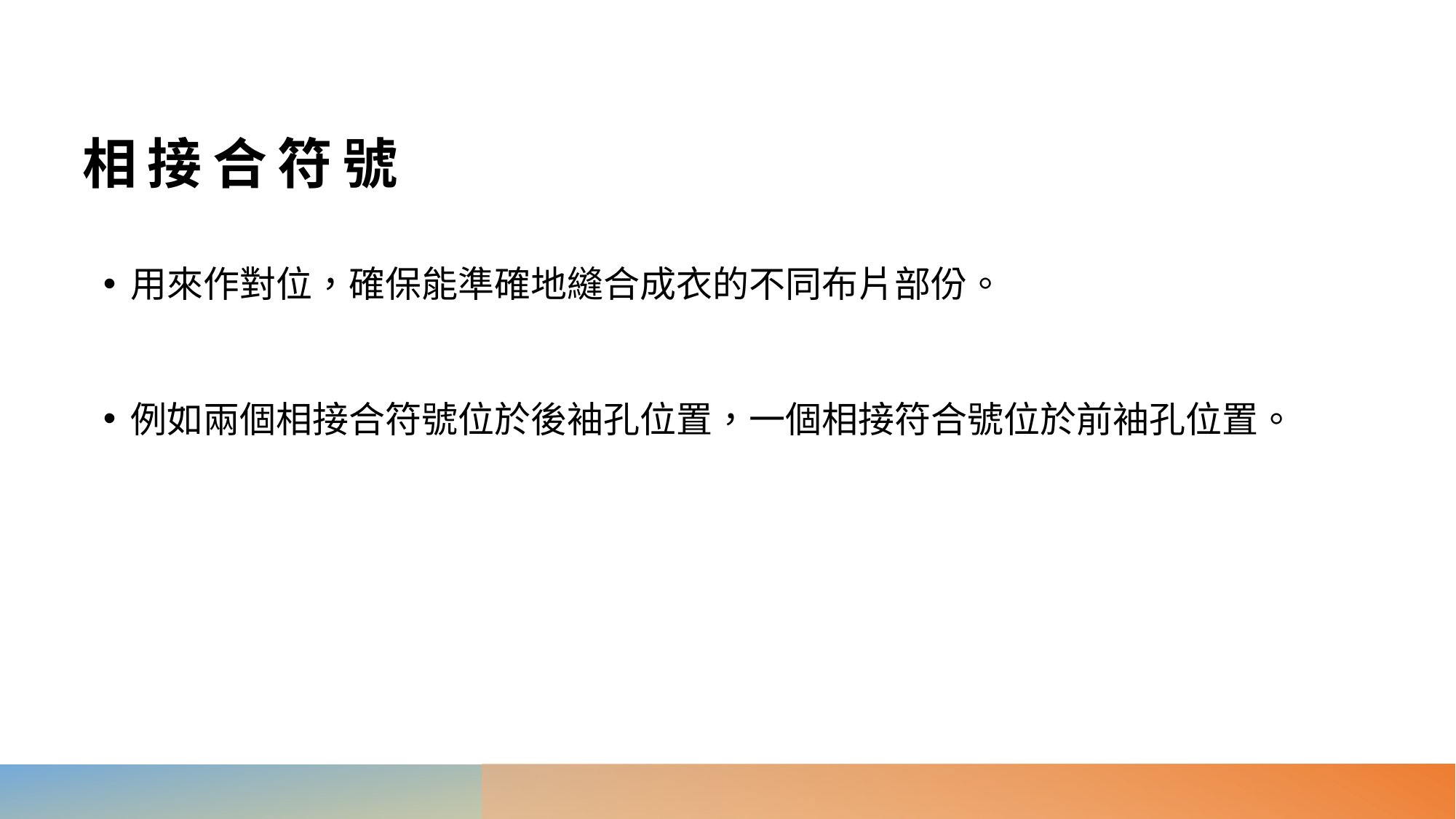

# 相接合符號
用來作對位，確保能準確地縫合成衣的不同布片部份。

例如兩個相接合符號位於後袖孔位置，一個相接符合號位於前袖孔位置。